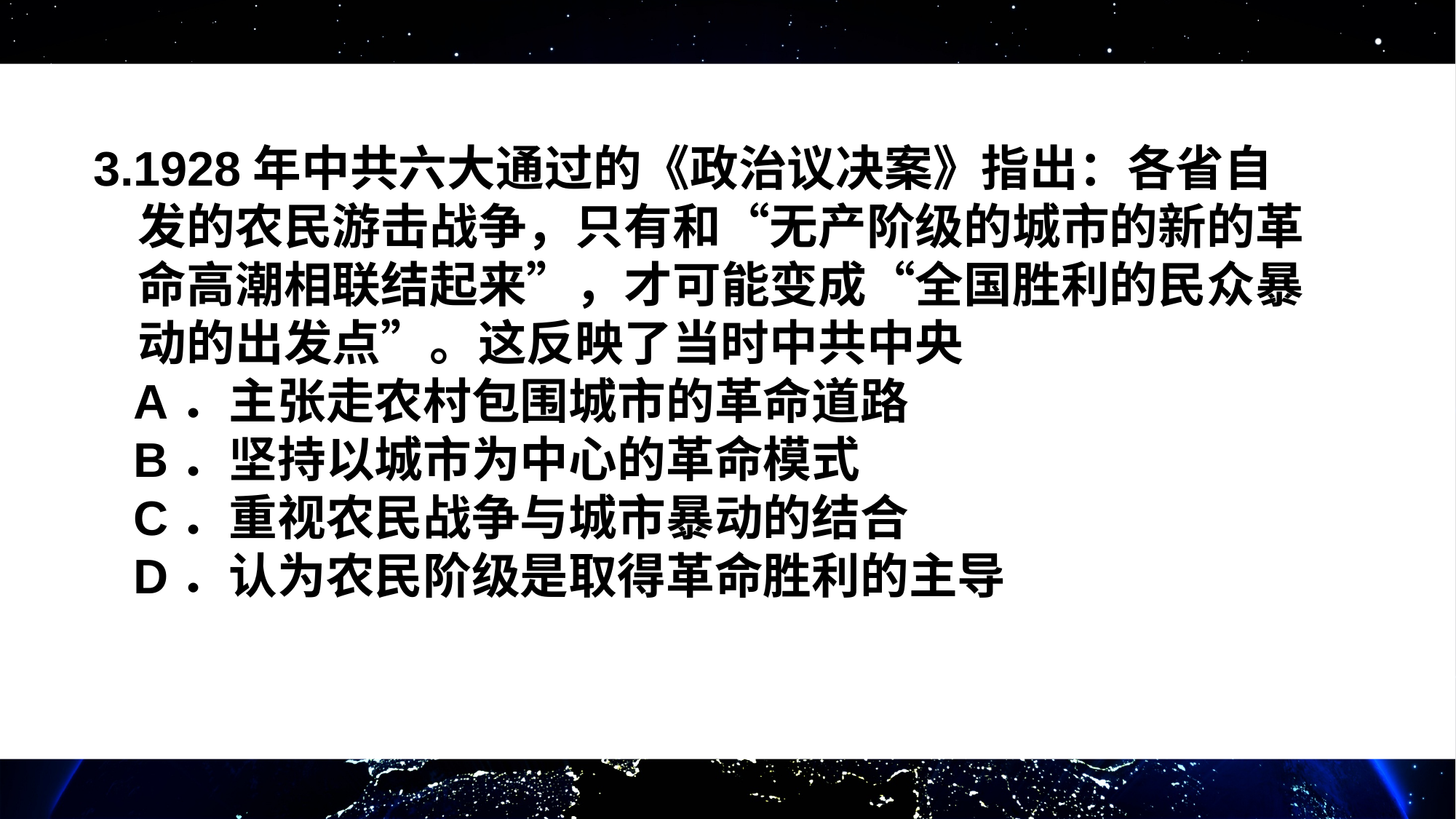

3.1928年中共六大通过的《政治议决案》指出：各省自
   发的农民游击战争，只有和“无产阶级的城市的新的革
   命高潮相联结起来”，才可能变成“全国胜利的民众暴
   动的出发点”。这反映了当时中共中央
   A．主张走农村包围城市的革命道路
   B．坚持以城市为中心的革命模式
   C．重视农民战争与城市暴动的结合
   D．认为农民阶级是取得革命胜利的主导